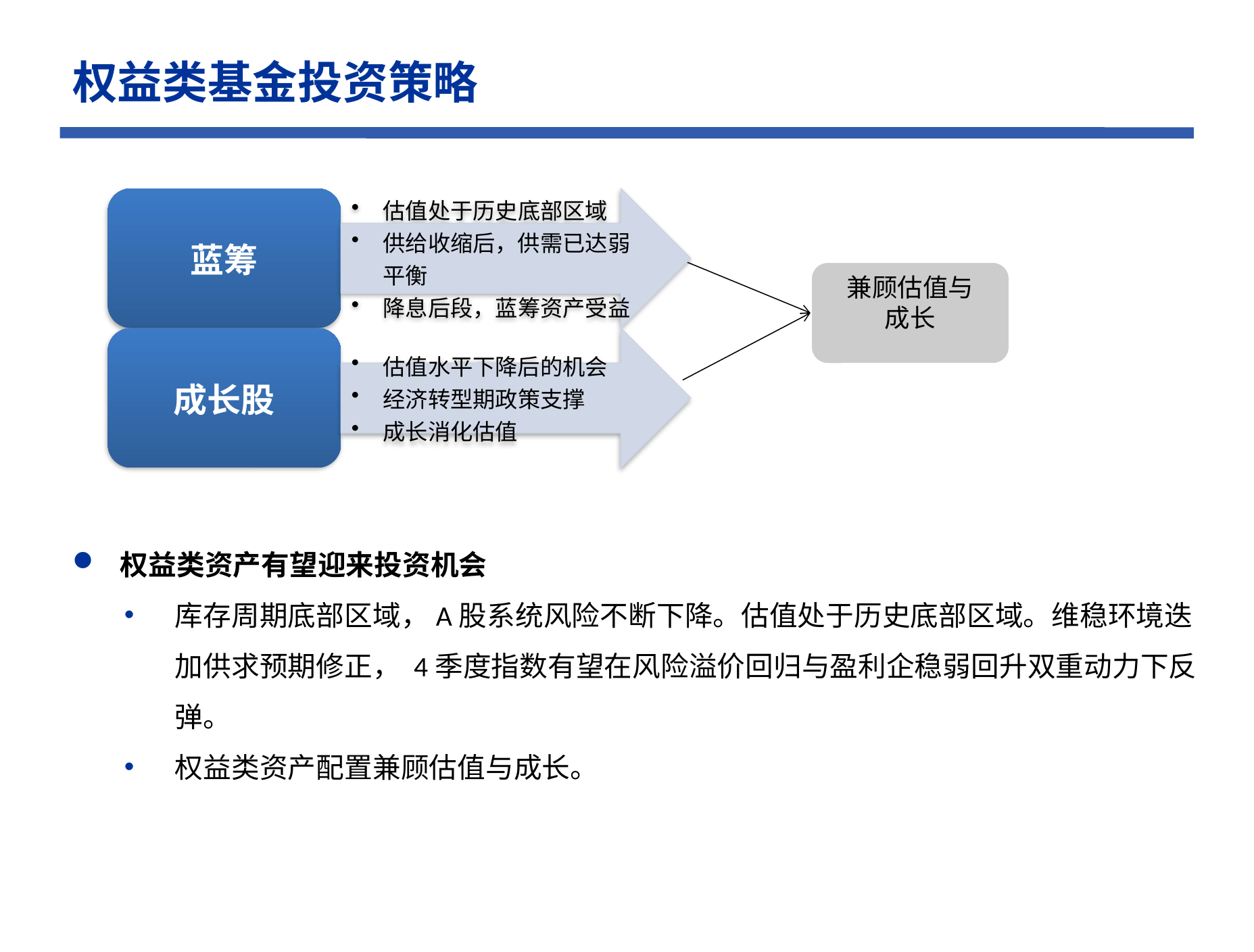

# 权益类基金投资策略
蓝筹
估值处于历史底部区域
成长股
降息后段，蓝筹资产受益
估值水平下降后的机会
经济转型期政策支撑
供给收缩后，供需已达弱平衡
成长消化估值
兼顾估值与
成长
  权益类资产有望迎来投资机会
库存周期底部区域，A股系统风险不断下降。估值处于历史底部区域。维稳环境迭加供求预期修正， 4季度指数有望在风险溢价回归与盈利企稳弱回升双重动力下反弹。
权益类资产配置兼顾估值与成长。